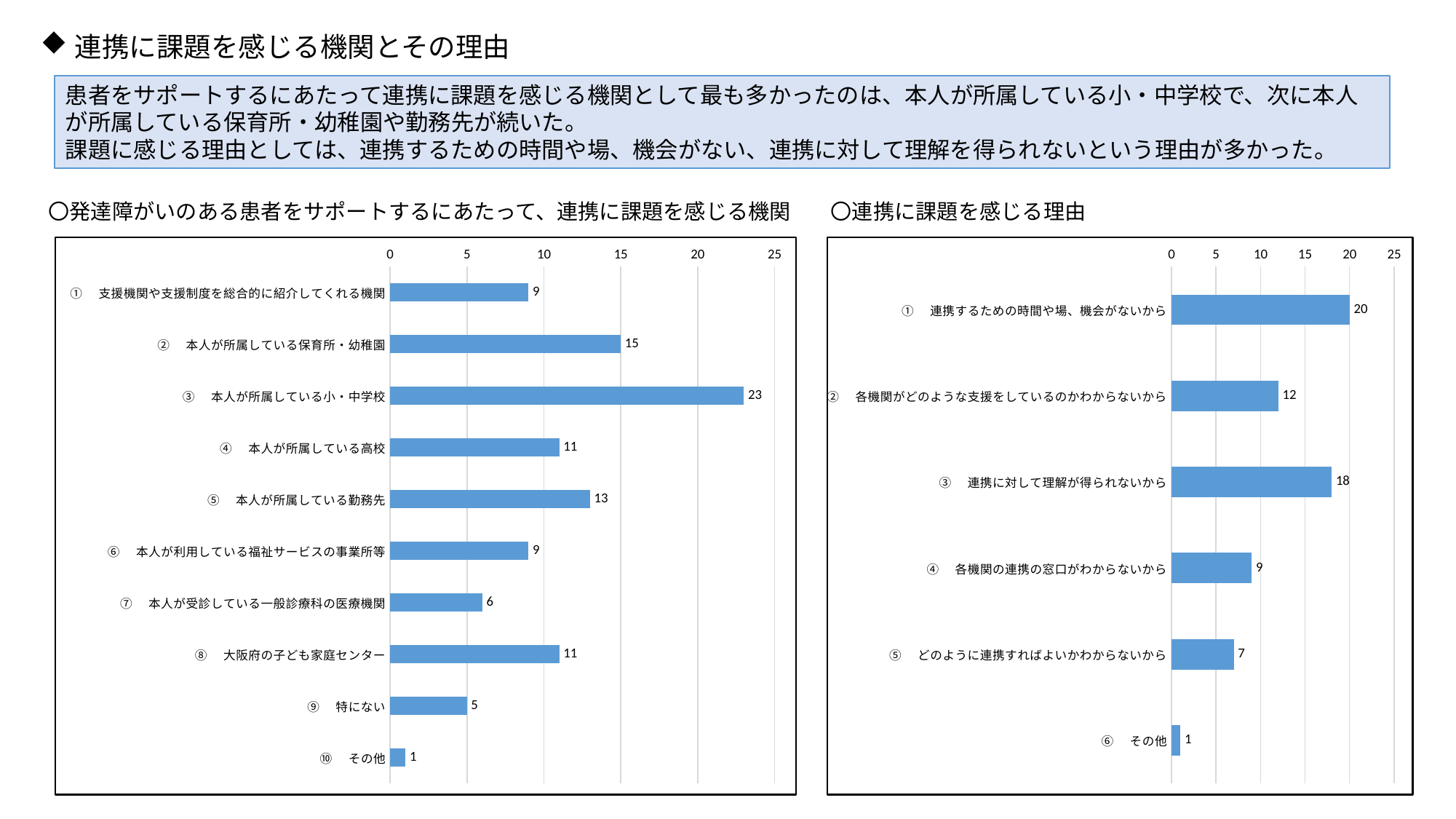

連携に課題を感じる機関とその理由
患者をサポートするにあたって連携に課題を感じる機関として最も多かったのは、本人が所属している小・中学校で、次に本人が所属している保育所・幼稚園や勤務先が続いた。
課題に感じる理由としては、連携するための時間や場、機会がない、連携に対して理解を得られないという理由が多かった。
〇発達障がいのある患者をサポートするにあたって、連携に課題を感じる機関
〇連携に課題を感じる理由

### Chart

| Category |  |
|---|---|
| ①　支援機関や支援制度を総合的に紹介してくれる機関 | 9.0 |
| ②　本人が所属している保育所・幼稚園 | 15.0 |
| ③　本人が所属している小・中学校 | 23.0 |
| ④　本人が所属している高校 | 11.0 |
| ⑤　本人が所属している勤務先 | 13.0 |
| ⑥　本人が利用している福祉サービスの事業所等 | 9.0 |
| ⑦　本人が受診している一般診療科の医療機関 | 6.0 |
| ⑧　大阪府の子ども家庭センター | 11.0 |
| ⑨　特にない | 5.0 |
| ⑩　その他 | 1.0 |

### Chart

| Category |  |
|---|---|
| ①　連携するための時間や場、機会がないから | 20.0 |
| ②　各機関がどのような支援をしているのかわからないから | 12.0 |
| ③　連携に対して理解が得られないから | 18.0 |
| ④　各機関の連携の窓口がわからないから | 9.0 |
| ⑤　どのように連携すればよいかわからないから | 7.0 |
| ⑥　その他 | 1.0 |
10